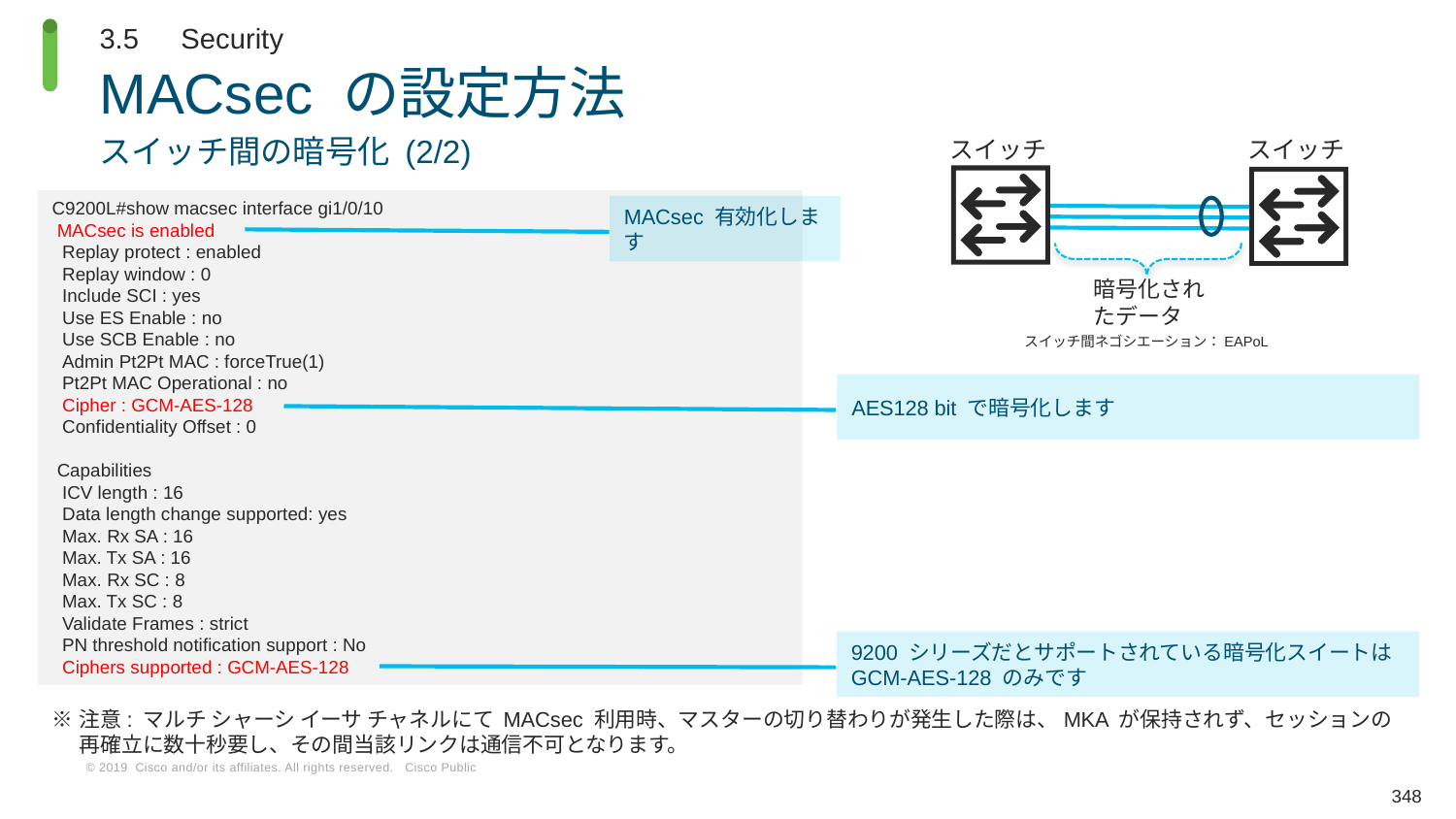

3.5　Security
# MACsec の設定方法
スイッチ間の暗号化 (2/2)
スイッチ
スイッチ

暗号化されたデータ
C9200L#show macsec interface gi1/0/10
 MACsec is enabled
  Replay protect : enabled
  Replay window : 0
  Include SCI : yes
  Use ES Enable : no
  Use SCB Enable : no
  Admin Pt2Pt MAC : forceTrue(1)
  Pt2Pt MAC Operational : no
  Cipher : GCM-AES-128
  Confidentiality Offset : 0

 Capabilities
  ICV length : 16
  Data length change supported: yes
  Max. Rx SA : 16
  Max. Tx SA : 16
  Max. Rx SC : 8
  Max. Tx SC : 8
  Validate Frames : strict
  PN threshold notification support : No
  Ciphers supported : GCM-AES-128
MACsec 有効化します
スイッチ間ネゴシエーション：EAPoL
AES128 bit で暗号化します
9200 シリーズだとサポートされている暗号化スイートはGCM-AES-128 のみです
※	注意: マルチ シャーシ イーサ チャネルにて MACsec 利用時、マスターの切り替わりが発生した際は、MKA が保持されず、セッションの再確立に数十秒要し、その間当該リンクは通信不可となります。
348